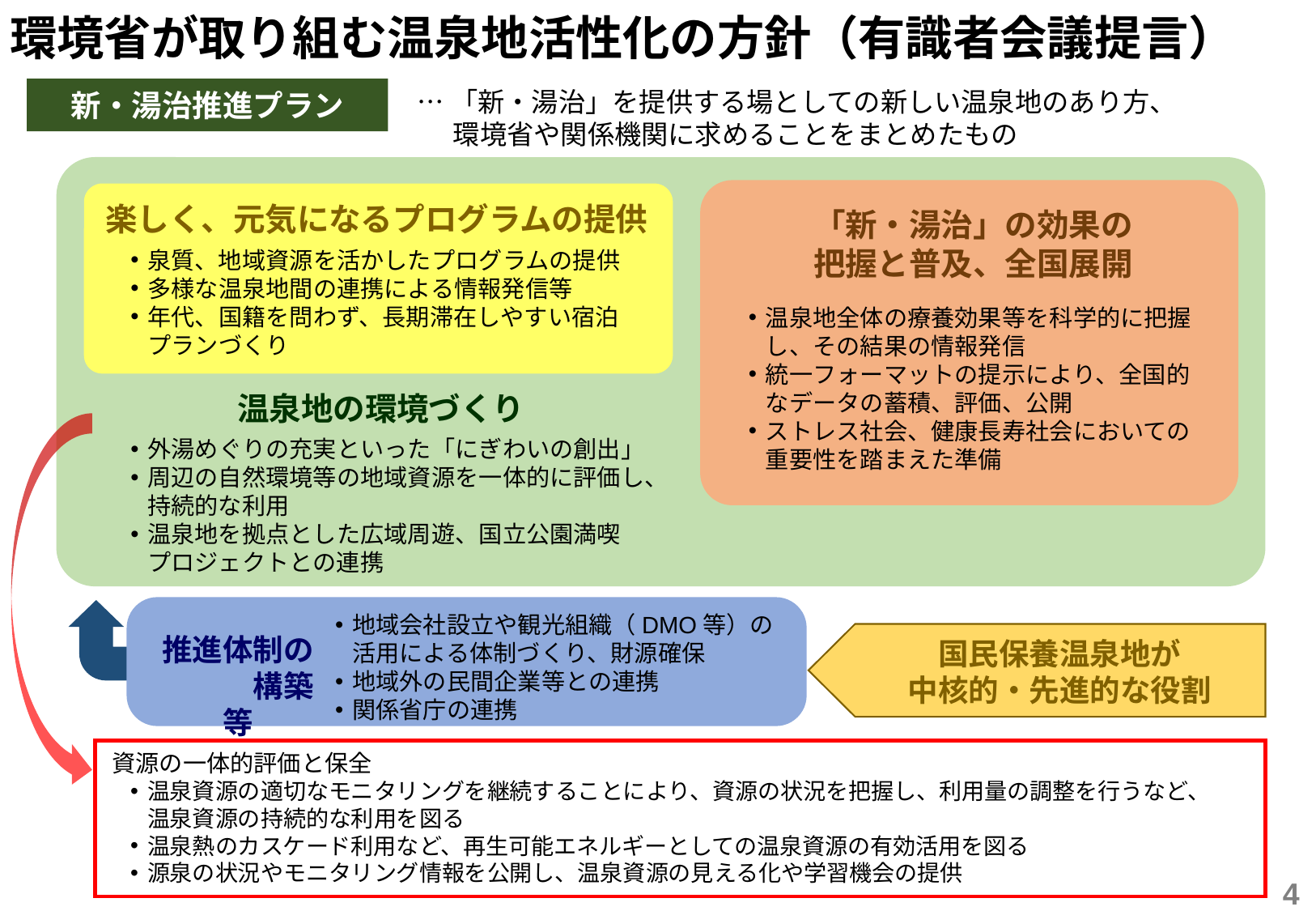

# 環境省が取り組む温泉地活性化の方針（有識者会議提言）
新・湯治推進プラン
…「新・湯治」を提供する場としての新しい温泉地のあり方、
環境省や関係機関に求めることをまとめたもの

楽しく、元気になるプログラムの提供
「新・湯治」の効果の
把握と普及、全国展開
泉質、地域資源を活かしたプログラムの提供
多様な温泉地間の連携による情報発信等
年代、国籍を問わず、長期滞在しやすい宿泊プランづくり
温泉地全体の療養効果等を科学的に把握し、その結果の情報発信
統一フォーマットの提示により、全国的なデータの蓄積、評価、公開
ストレス社会、健康長寿社会においての重要性を踏まえた準備
温泉地の環境づくり

外湯めぐりの充実といった「にぎわいの創出」
周辺の自然環境等の地域資源を一体的に評価し、持続的な利用
温泉地を拠点とした広域周遊、国立公園満喫
プロジェクトとの連携

地域会社設立や観光組織（DMO等）の活用による体制づくり、財源確保
地域外の民間企業等との連携
関係省庁の連携

推進体制の　　　構築等
国民保養温泉地が
中核的・先進的な役割

資源の一体的評価と保全
温泉資源の適切なモニタリングを継続することにより、資源の状況を把握し、利用量の調整を行うなど、温泉資源の持続的な利用を図る
温泉熱のカスケード利用など、再生可能エネルギーとしての温泉資源の有効活用を図る
源泉の状況やモニタリング情報を公開し、温泉資源の見える化や学習機会の提供
4